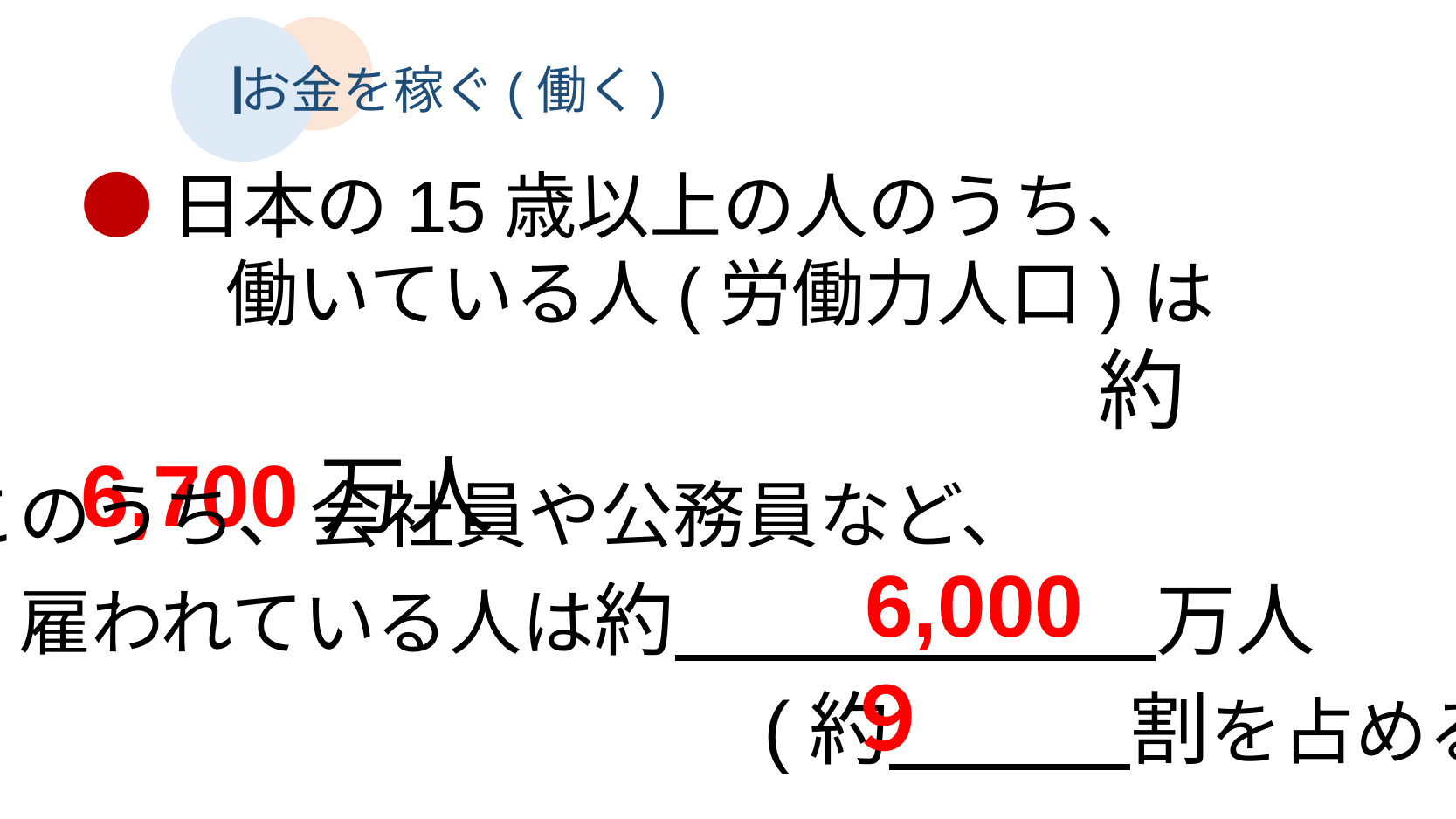

Ⅰ
お金を稼ぐ(働く)
●日本の15歳以上の人のうち、
　　働いている人(労働力人口)は
　　　　　　　　　　　　　　約6,700万人
このうち、会社員や公務員など、
　雇われている人は約　　　　　　万人
　　　　　　　　　　　(約　　　割を占める)
6,000
９